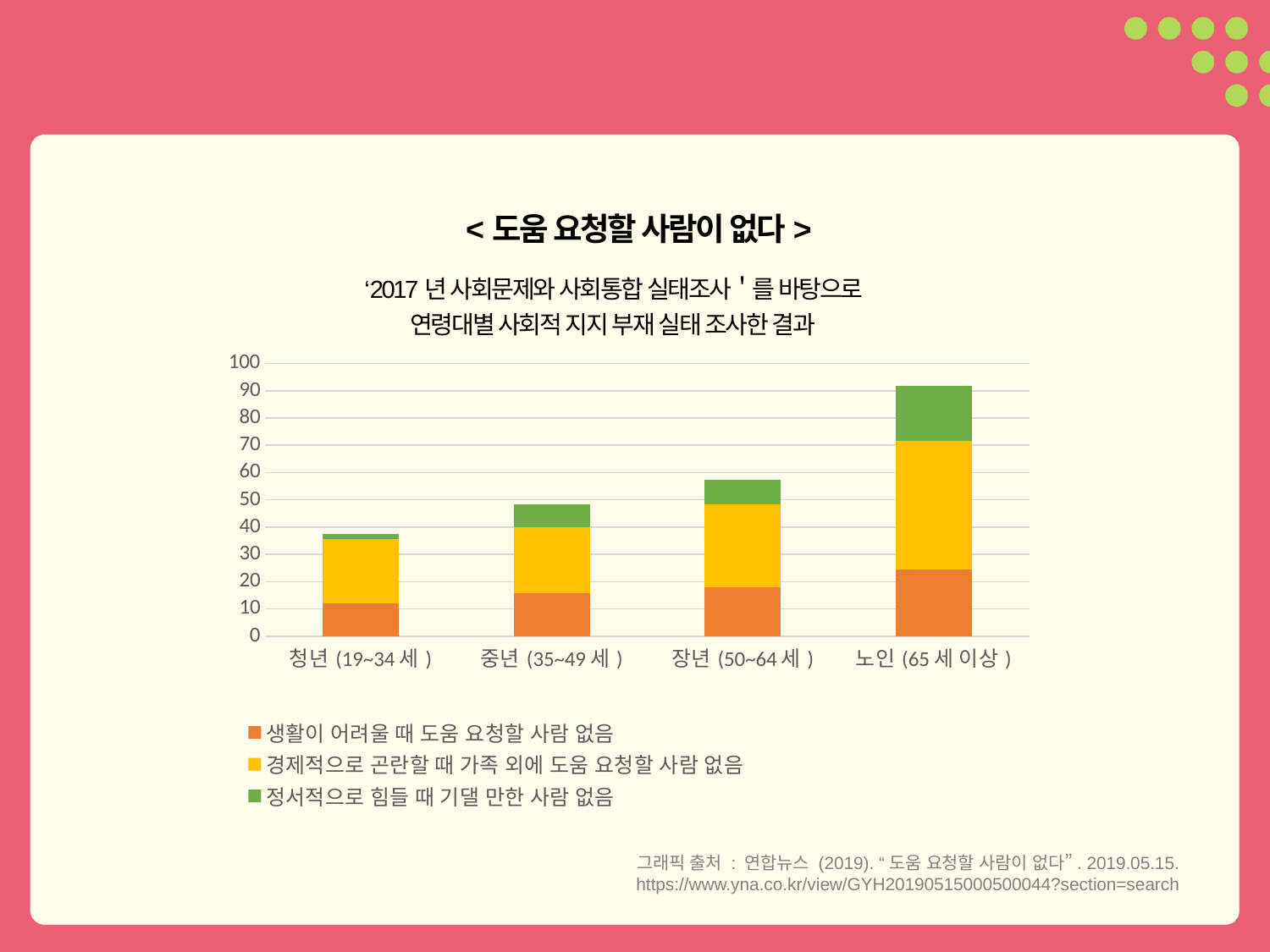

<도움 요청할 사람이 없다>
‘2017년 사회문제와 사회통합 실태조사＇를 바탕으로 연령대별 사회적 지지 부재 실태 조사한 결과

### Chart

| Category | 생활이 어려울 때 도움 요청할 사람 없음 | 경제적으로 곤란할 때 가족 외에 도움 요청할 사람 없음 | 정서적으로 힘들 때 기댈 만한 사람 없음 |
|---|---|---|---|
| 청년(19~34세) | 12.0 | 23.6 | 2.0 |
| 중년(35~49세) | 15.8 | 24.2 | 8.4 |
| 장년(50~64세) | 17.9 | 30.4 | 9.2 |
| 노인(65세 이상) | 24.5 | 47.1 | 20.1 |
그래픽 출처 : 연합뉴스 (2019). “도움 요청할 사람이 없다”. 2019.05.15.
https://www.yna.co.kr/view/GYH20190515000500044?section=search
13